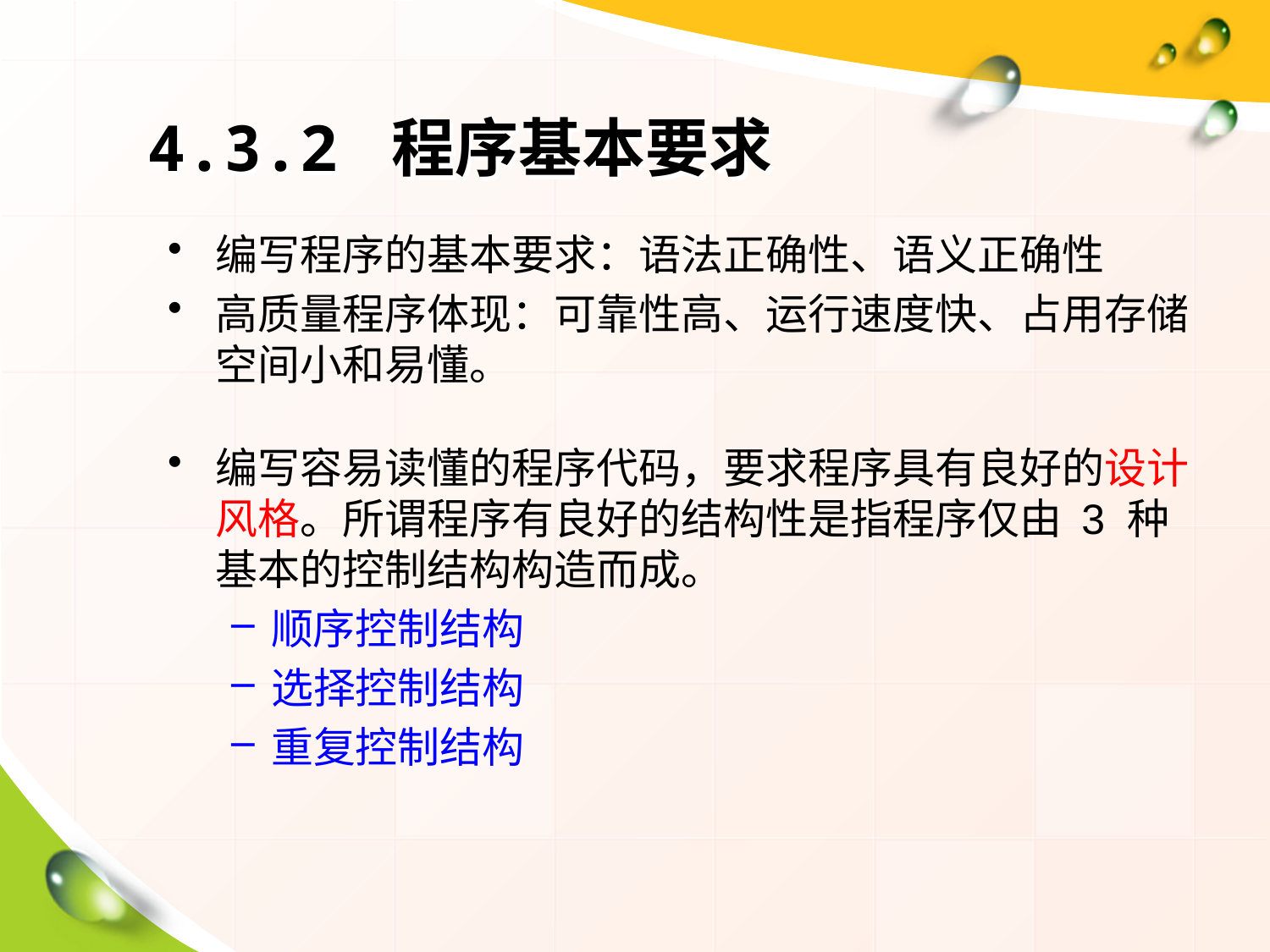

# 4.3.2 程序基本要求

编写程序的基本要求：语法正确性、语义正确性
高质量程序体现：可靠性高、运行速度快、占用存储空间小和易懂。

编写容易读懂的程序代码，要求程序具有良好的设计风格。所谓程序有良好的结构性是指程序仅由 3 种基本的控制结构构造而成。
顺序控制结构
选择控制结构
重复控制结构